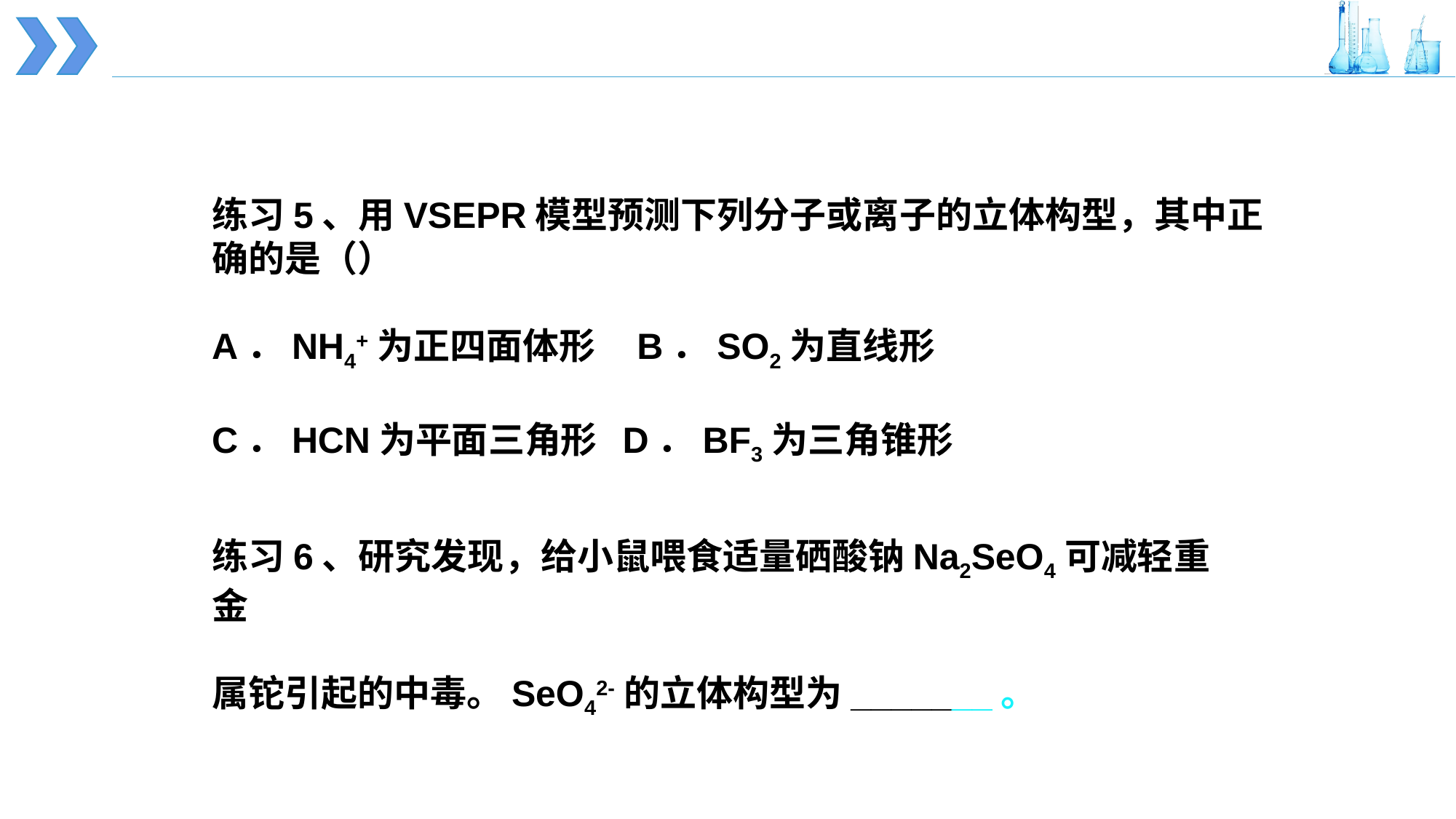

练习5、用VSEPR模型预测下列分子或离子的立体构型，其中正确的是（）

A．NH4+为正四面体形    B．SO2为直线形

C．HCN为平面三角形  D．BF3为三角锥形
练习6、研究发现，给小鼠喂食适量硒酸钠Na2SeO4可减轻重金

属铊引起的中毒。SeO42-的立体构型为_______。